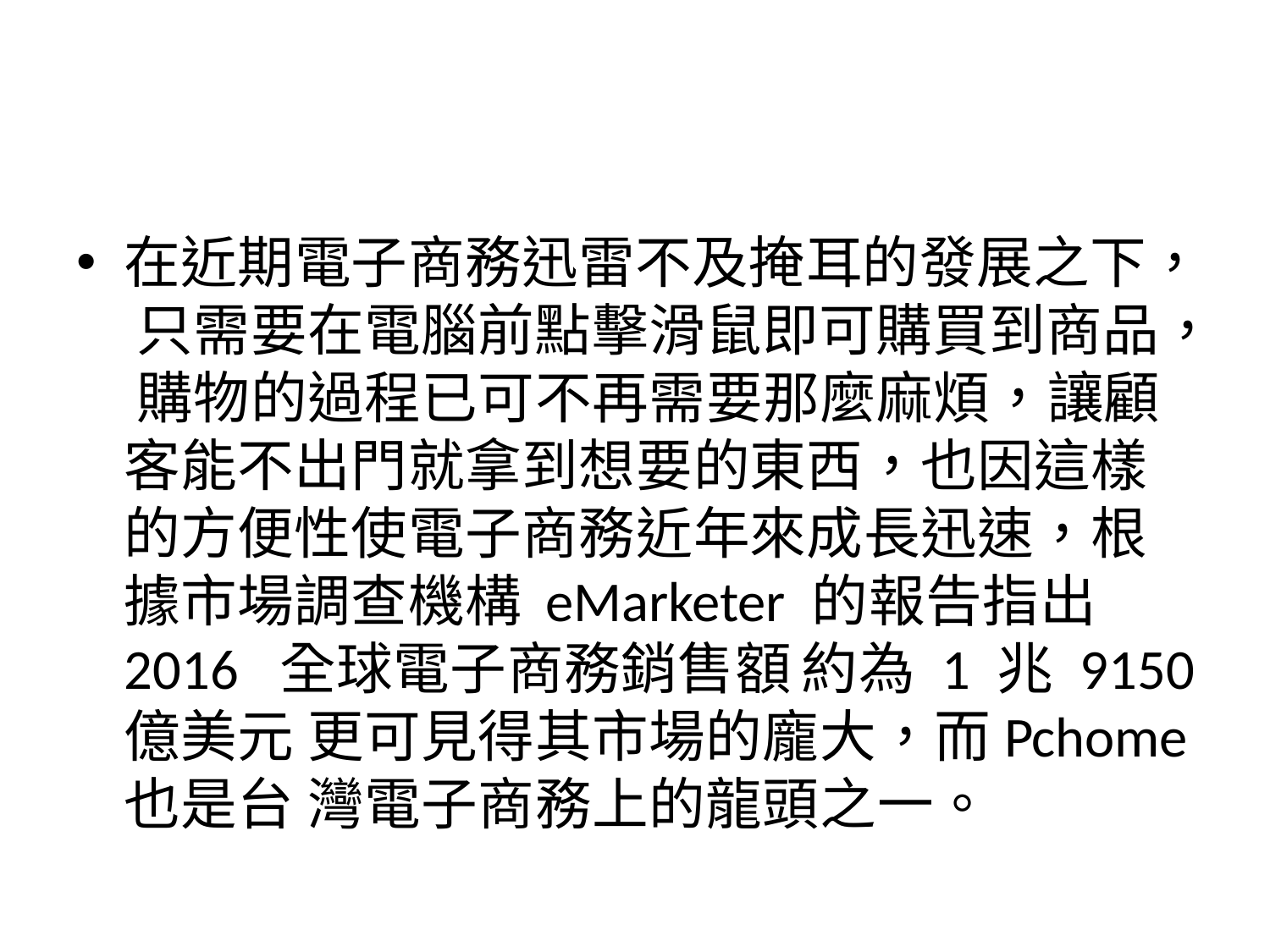

在近期電子商務迅雷不及掩耳的發展之下， 只需要在電腦前點擊滑鼠即可購買到商品， 購物的過程已可不再需要那麼麻煩，讓顧 客能不出門就拿到想要的東西，也因這樣 的方便性使電子商務近年來成長迅速，根 據市場調查機構eMarketer 的報告指出2016  全球電子商務銷售額約為 1 兆 9150 億美元 更可見得其市場的龐大，而Pchome也是台 灣電子商務上的龍頭之一。